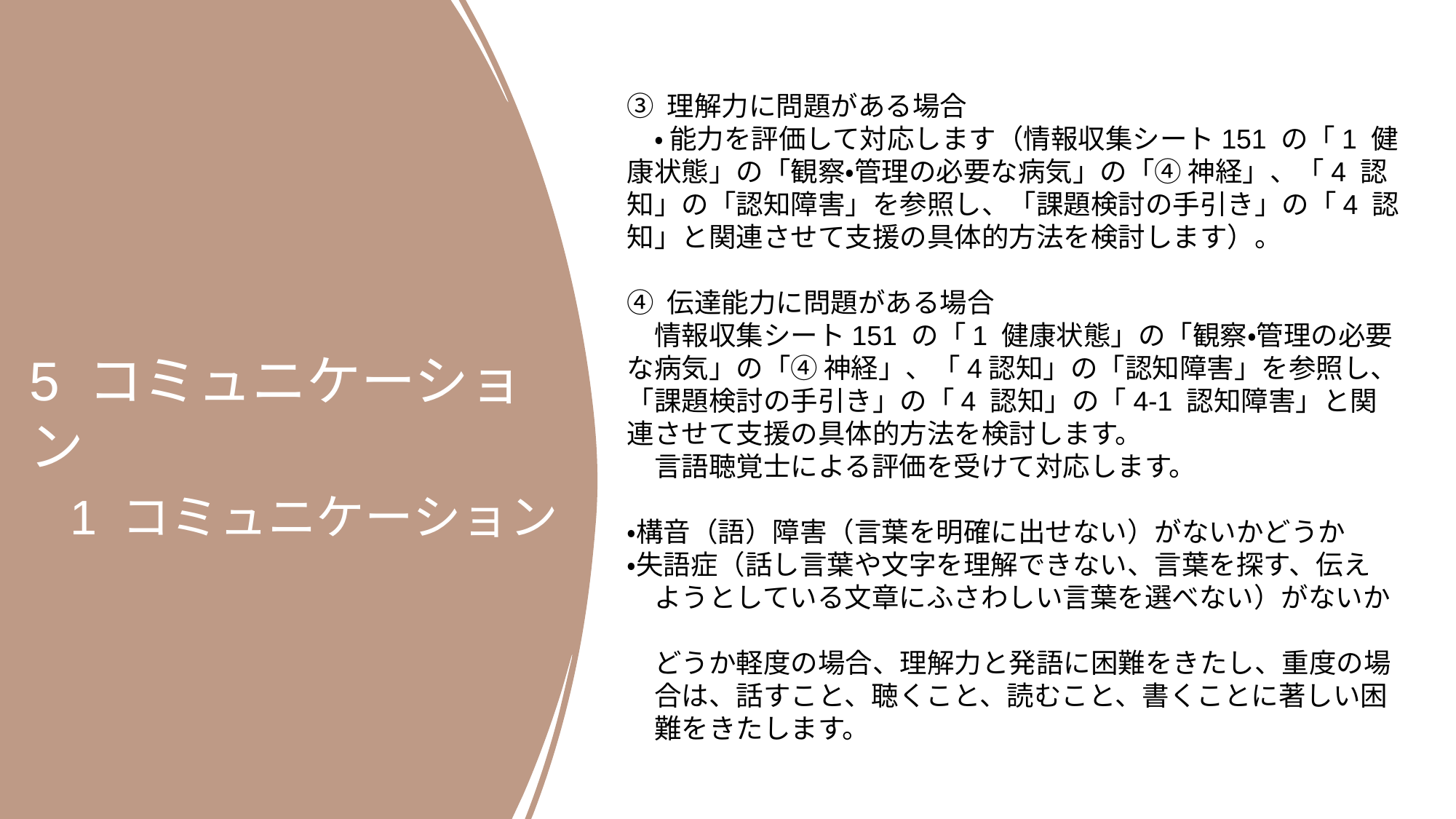

③ 理解力に問題がある場合
　・ 能力を評価して対応します（情報収集シート151 の「1 健康状態」の「観察・管理の必要な病気」の「④ 神経」、「4 認知」の「認知障害」を参照し、「課題検討の手引き」の「4 認知」と関連させて支援の具体的方法を検討します）。

④ 伝達能力に問題がある場合
　情報収集シート151 の「1 健康状態」の「観察・管理の必要な病気」の「④ 神経」、「4認知」の「認知障害」を参照し、「課題検討の手引き」の「4 認知」の「4-1 認知障害」と関
連させて支援の具体的方法を検討します。
　言語聴覚士による評価を受けて対応します。

・構音（語）障害（言葉を明確に出せない）がないかどうか
・失語症（話し言葉や文字を理解できない、言葉を探す、伝え
　ようとしている文章にふさわしい言葉を選べない）がないか
　どうか軽度の場合、理解力と発語に困難をきたし、重度の場
　合は、話すこと、聴くこと、読むこと、書くことに著しい困
　難をきたします。

5 コミュニケーション
   1 コミュニケーション